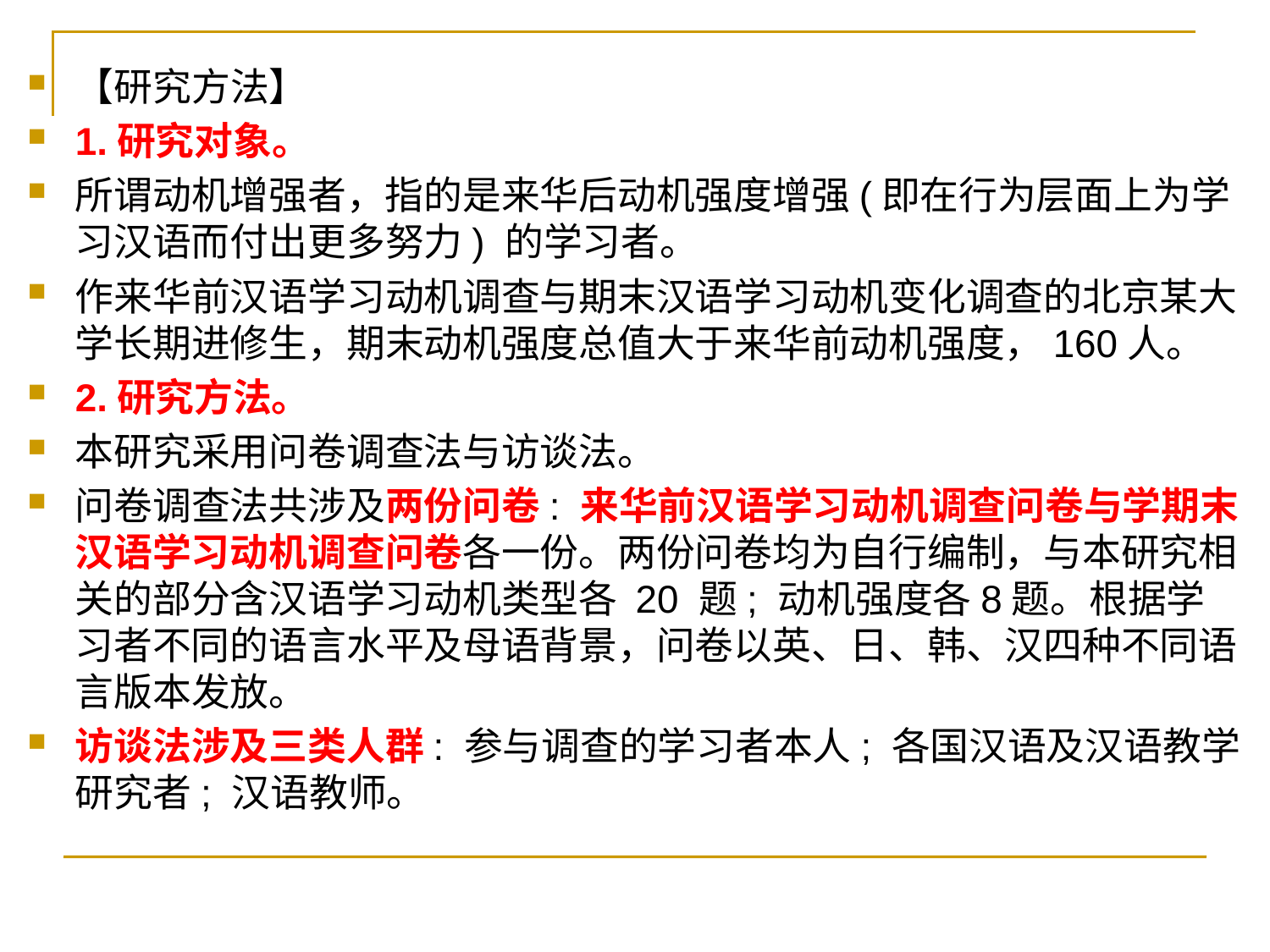

【研究方法】
1.研究对象。
所谓动机增强者，指的是来华后动机强度增强(即在行为层面上为学习汉语而付出更多努力) 的学习者。
作来华前汉语学习动机调查与期末汉语学习动机变化调查的北京某大学长期进修生，期末动机强度总值大于来华前动机强度，160人。
2.研究方法。
本研究采用问卷调查法与访谈法。
问卷调查法共涉及两份问卷: 来华前汉语学习动机调查问卷与学期末汉语学习动机调查问卷各一份。两份问卷均为自行编制，与本研究相关的部分含汉语学习动机类型各 20 题; 动机强度各8题。根据学习者不同的语言水平及母语背景，问卷以英、日、韩、汉四种不同语言版本发放。
访谈法涉及三类人群: 参与调查的学习者本人; 各国汉语及汉语教学研究者; 汉语教师。